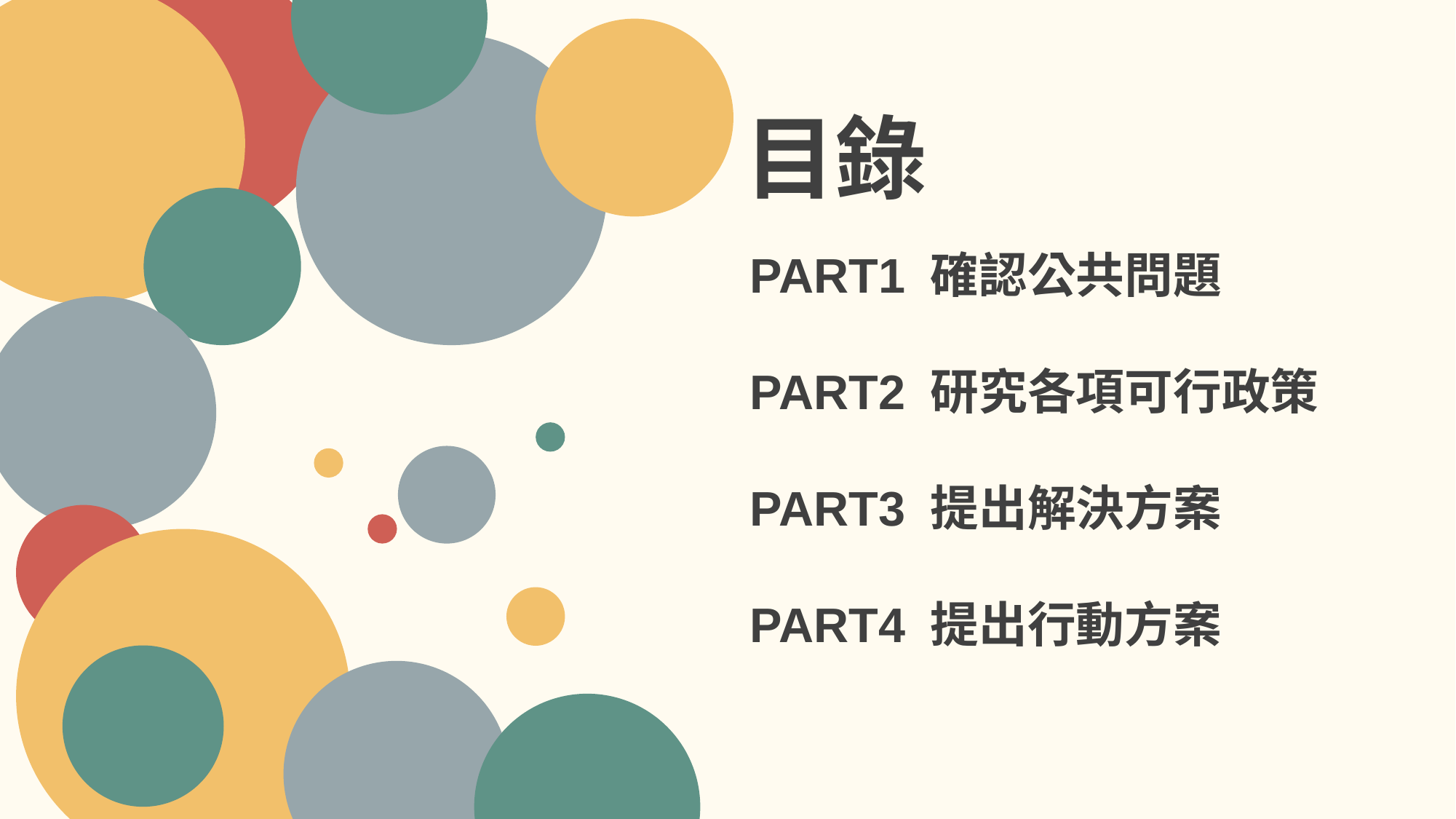

目錄

PART1 確認公共問題

PART2 研究各項可行政策

PART3 提出解決方案

PART4 提出行動方案